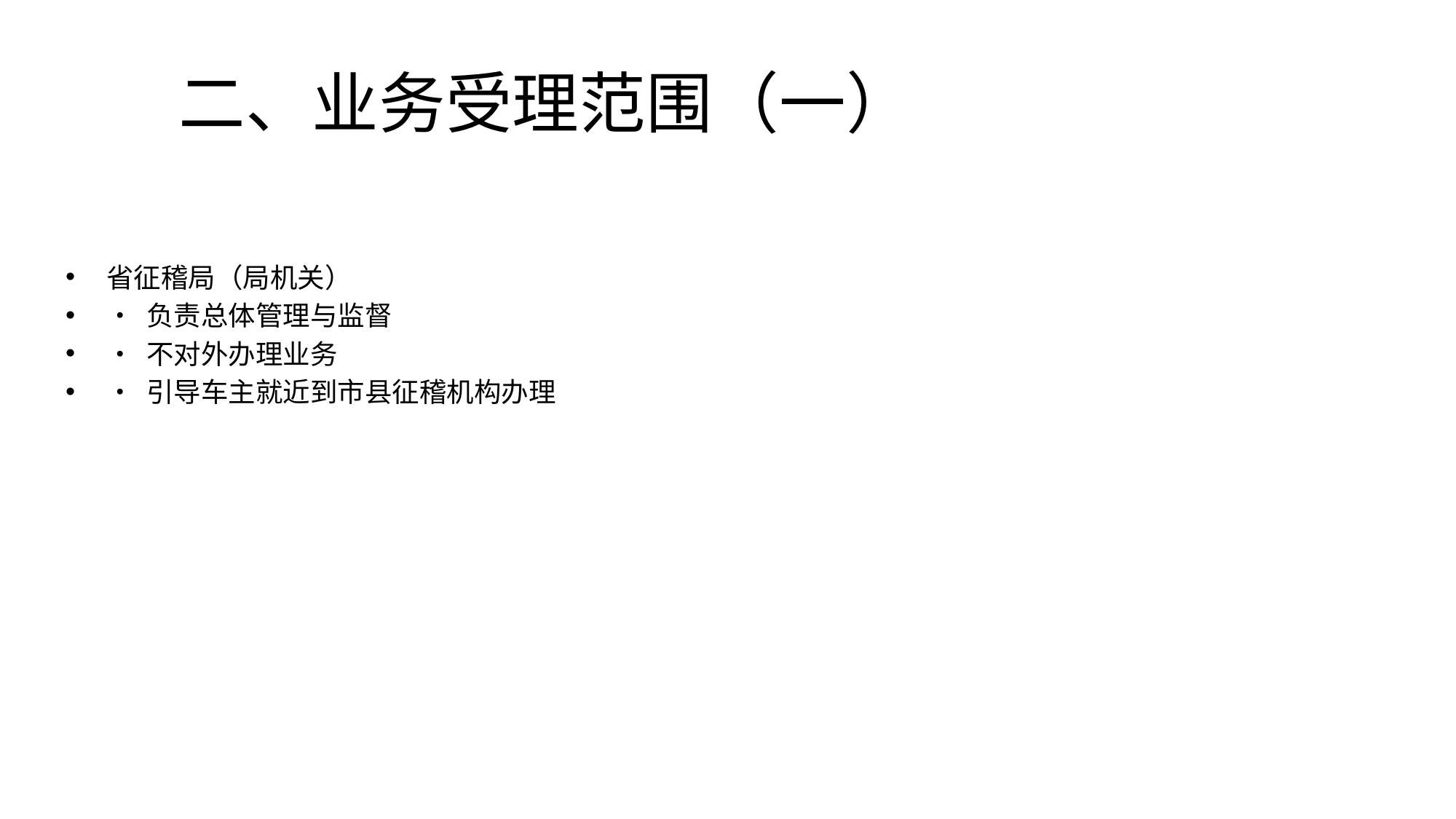

# 二、业务受理范围（一）

省征稽局（局机关）
• 负责总体管理与监督
• 不对外办理业务
• 引导车主就近到市县征稽机构办理